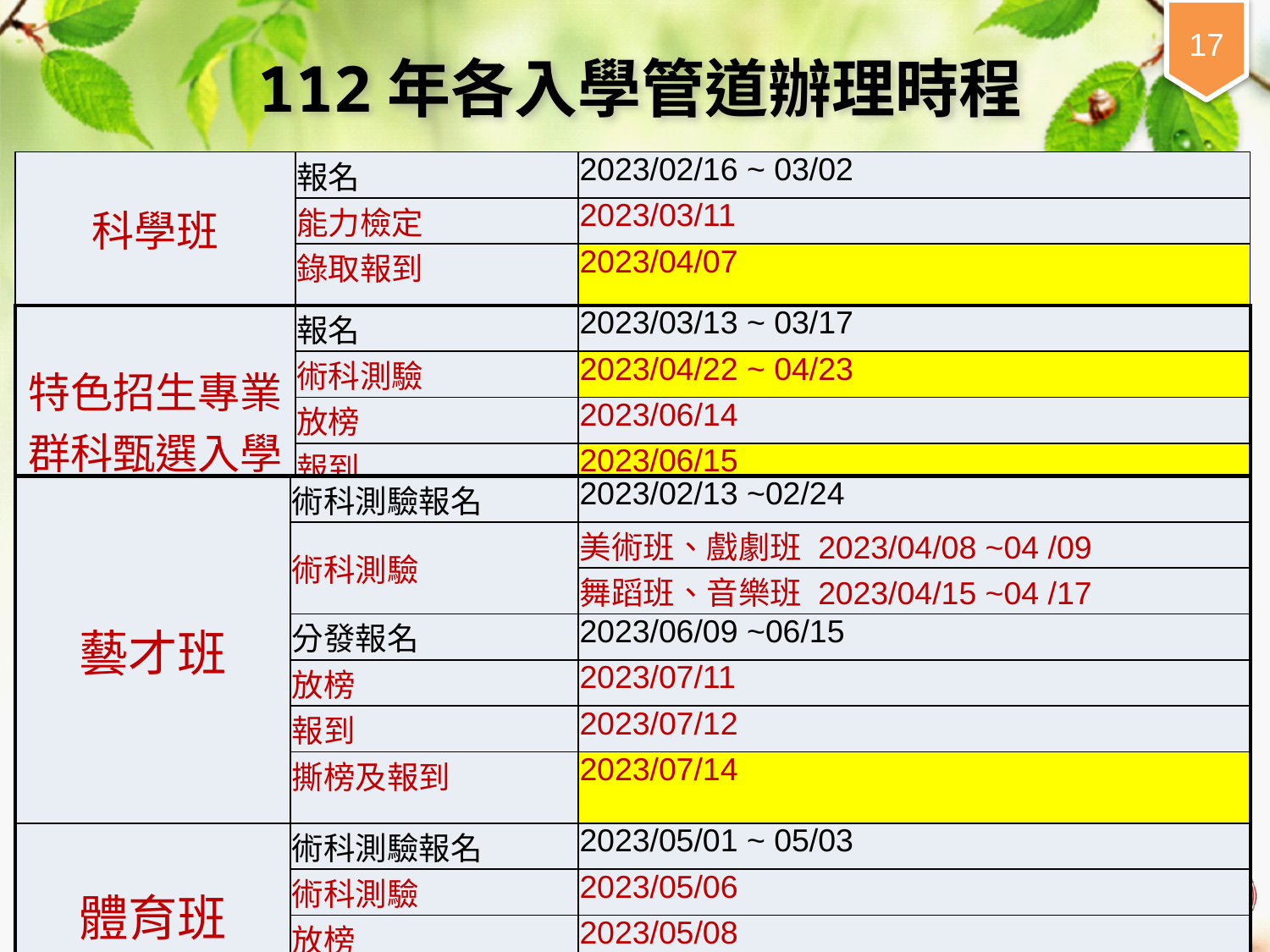

112年各入學管道辦理時程
| 科學班 | 報名 | 2023/02/16 ~ 03/02 |
| --- | --- | --- |
|  | 能力檢定 | 2023/03/11 |
|  | 錄取報到 | 2023/04/07 |
| 特色招生專業群科甄選入學 | 報名 | 2023/03/13 ~ 03/17 |
|  | 術科測驗 | 2023/04/22 ~ 04/23 |
|  | 放榜 | 2023/06/14 |
|  | 報到 | 2023/06/15 |
|  | 放棄、遞補截止 | 2023/06/16 |
| 藝才班 | 術科測驗報名 | 2023/02/13 ~02/24 |
| --- | --- | --- |
|  | 術科測驗 | 美術班、戲劇班 2023/04/08 ~04 /09 |
|  |  | 舞蹈班、音樂班 2023/04/15 ~04 /17 |
|  | 分發報名 | 2023/06/09 ~06/15 |
|  | 放榜 | 2023/07/11 |
|  | 報到 | 2023/07/12 |
|  | 撕榜及報到 | 2023/07/14 |
| 體育班 | 術科測驗報名 | 2023/05/01 ~ 05/03 |
|  | 術科測驗 | 2023/05/06 |
|  | 放榜 | 2023/05/08 |
|  | 報到 | 2023/07/14 |